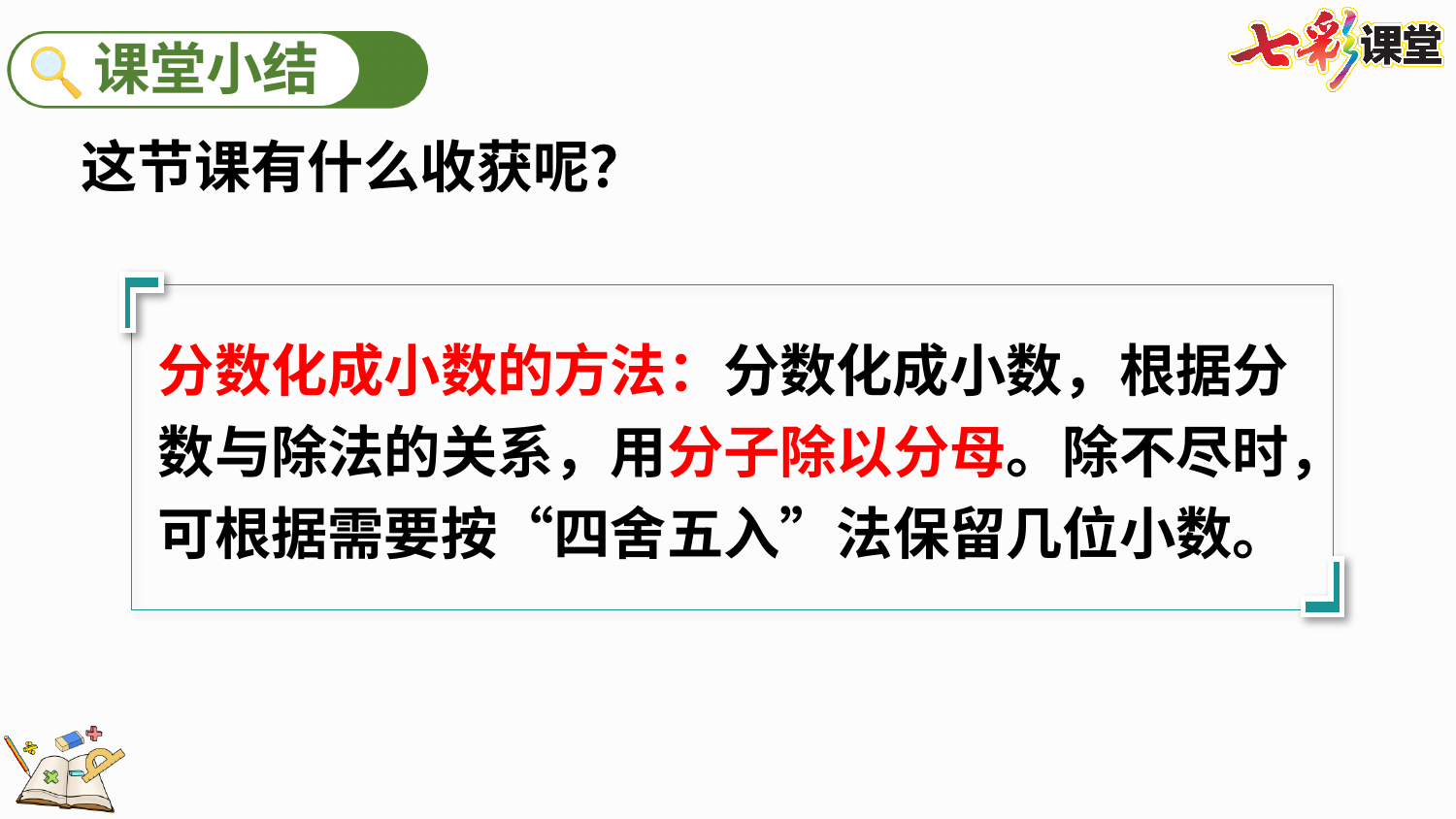

这节课有什么收获呢？

分数化成小数的方法：分数化成小数，根据分数与除法的关系，用分子除以分母。除不尽时，可根据需要按“四舍五入”法保留几位小数。